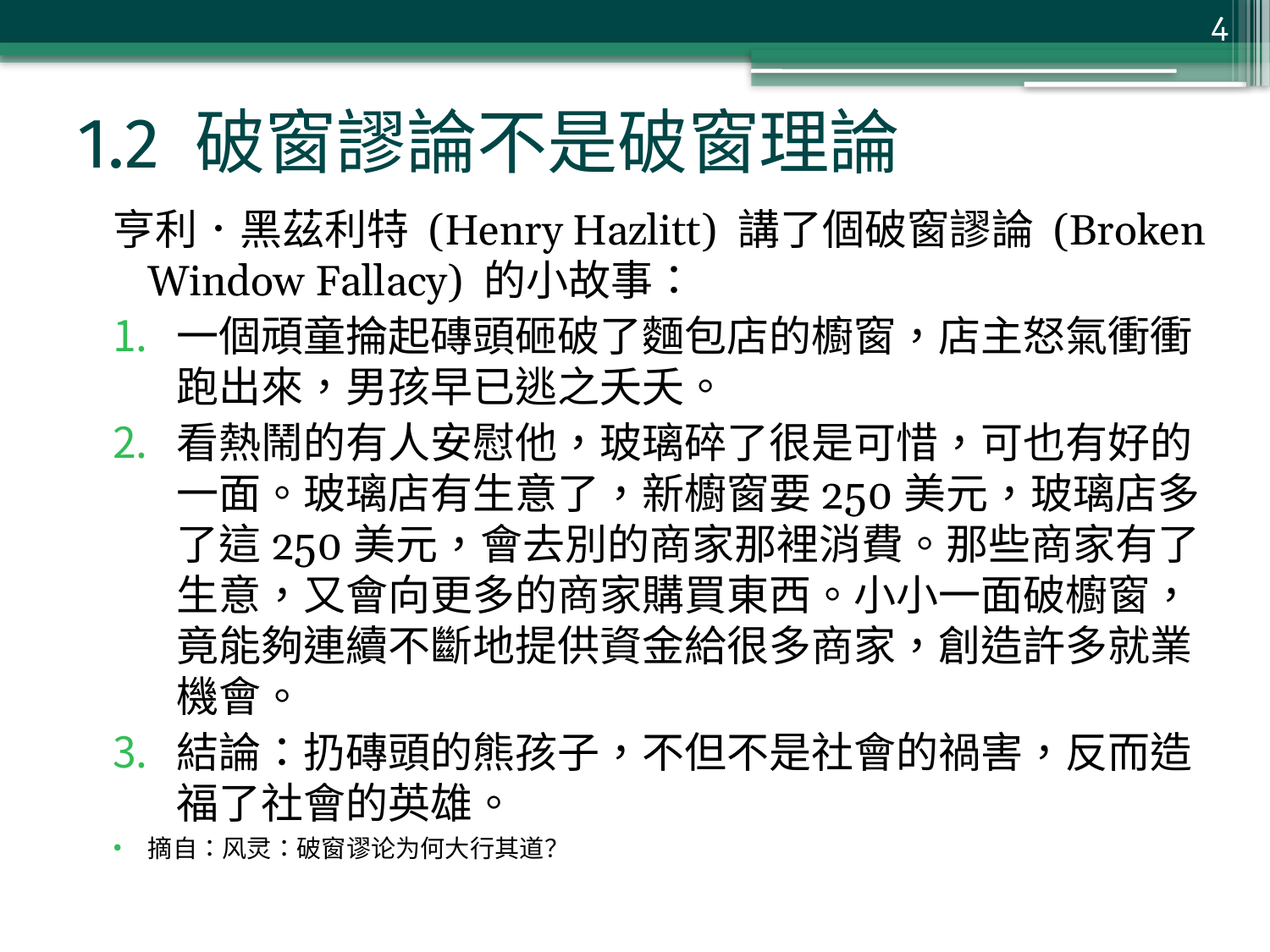

4
# 1.2 破窗謬論不是破窗理論
亨利．黑茲利特 (Henry Hazlitt) 講了個破窗謬論 (Broken Window Fallacy) 的小故事：
一個頑童掄起磚頭砸破了麵包店的櫥窗，店主怒氣衝衝跑出來，男孩早已逃之夭夭。
看熱鬧的有人安慰他，玻璃碎了很是可惜，可也有好的一面。玻璃店有生意了，新櫥窗要250美元，玻璃店多了這250美元，會去別的商家那裡消費。那些商家有了生意，又會向更多的商家購買東西。小小一面破櫥窗，竟能夠連續不斷地提供資金給很多商家，創造許多就業機會。
結論：扔磚頭的熊孩子，不但不是社會的禍害，反而造福了社會的英雄。
摘自：风灵：破窗谬论为何大行其道？